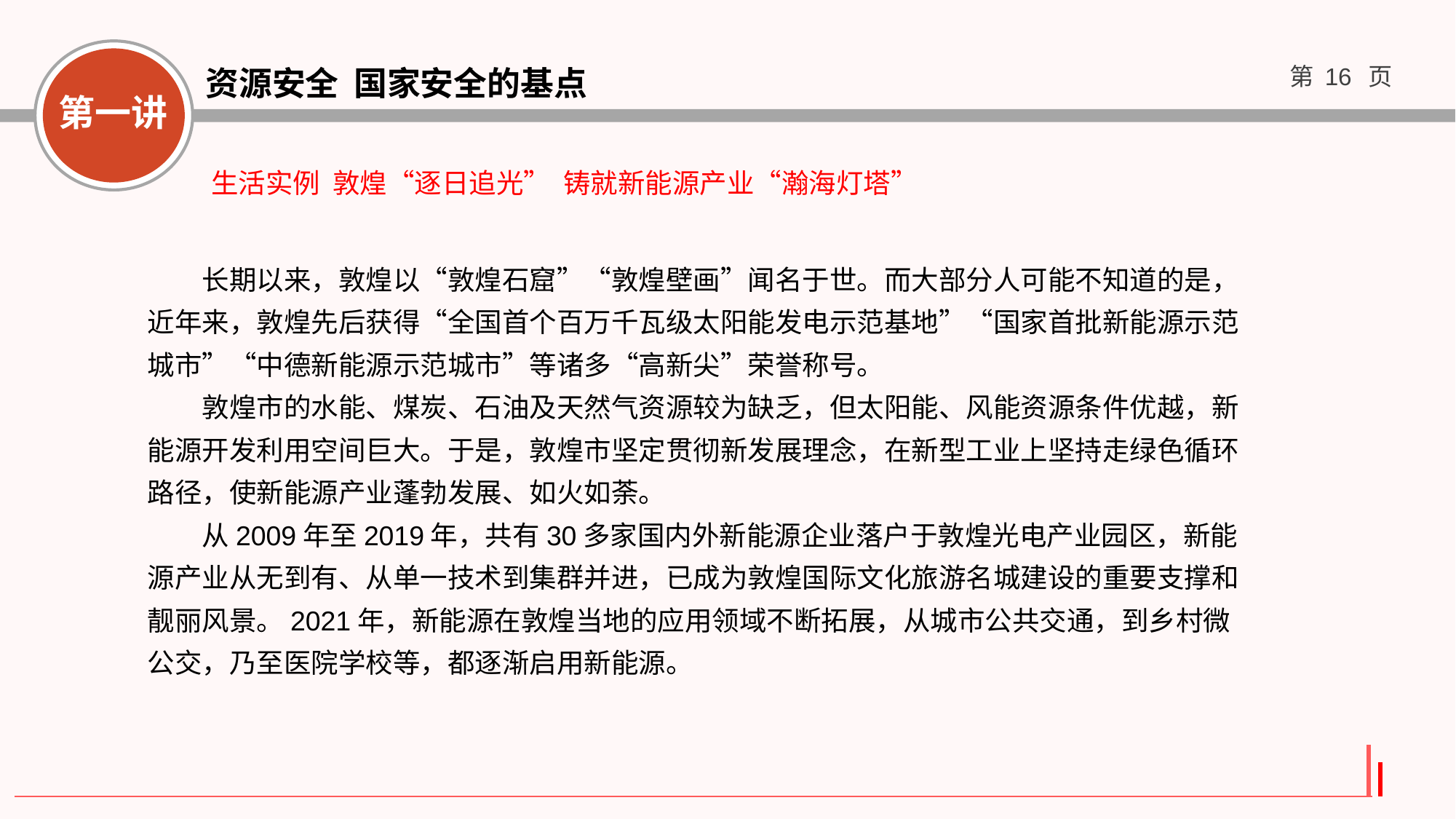

生活实例  敦煌“逐日追光”  铸就新能源产业“瀚海灯塔”
长期以来，敦煌以“敦煌石窟”“敦煌壁画”闻名于世。而大部分人可能不知道的是，近年来，敦煌先后获得“全国首个百万千瓦级太阳能发电示范基地”“国家首批新能源示范城市”“中德新能源示范城市”等诸多“高新尖”荣誉称号。
敦煌市的水能、煤炭、石油及天然气资源较为缺乏，但太阳能、风能资源条件优越，新能源开发利用空间巨大。于是，敦煌市坚定贯彻新发展理念，在新型工业上坚持走绿色循环路径，使新能源产业蓬勃发展、如火如荼。
从2009年至2019年，共有30多家国内外新能源企业落户于敦煌光电产业园区，新能源产业从无到有、从单一技术到集群并进，已成为敦煌国际文化旅游名城建设的重要支撑和靓丽风景。2021年，新能源在敦煌当地的应用领域不断拓展，从城市公共交通，到乡村微公交，乃至医院学校等，都逐渐启用新能源。